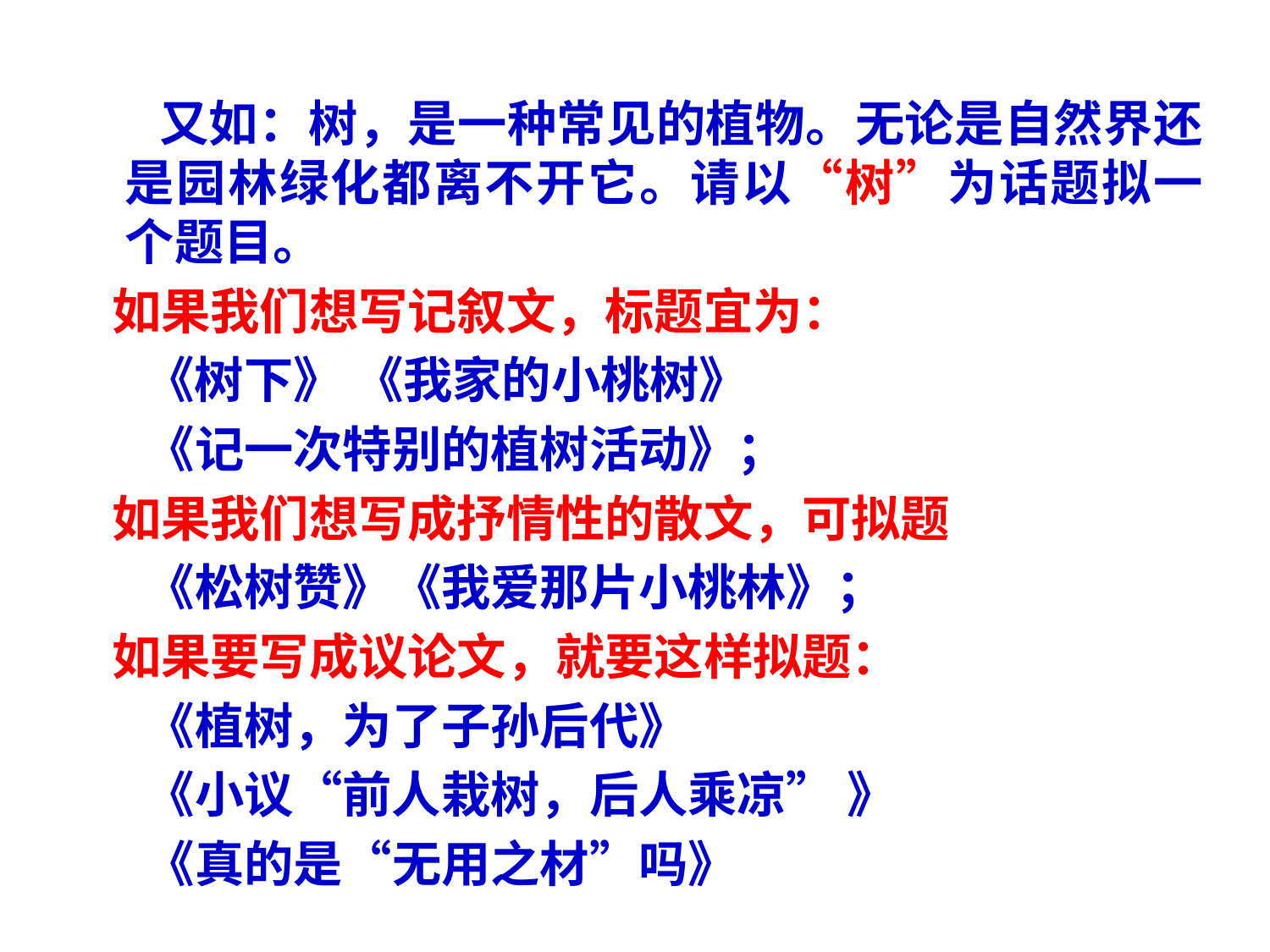

又如：树，是一种常见的植物。无论是自然界还是园林绿化都离不开它。请以“树”为话题拟一个题目。
  如果我们想写记叙文，标题宜为：
     《树下》 《我家的小桃树》
     《记一次特别的植树活动》；
  如果我们想写成抒情性的散文，可拟题
     《松树赞》《我爱那片小桃林》；
  如果要写成议论文，就要这样拟题：
     《植树，为了子孙后代》
     《小议“前人栽树，后人乘凉” 》
     《真的是“无用之材”吗》